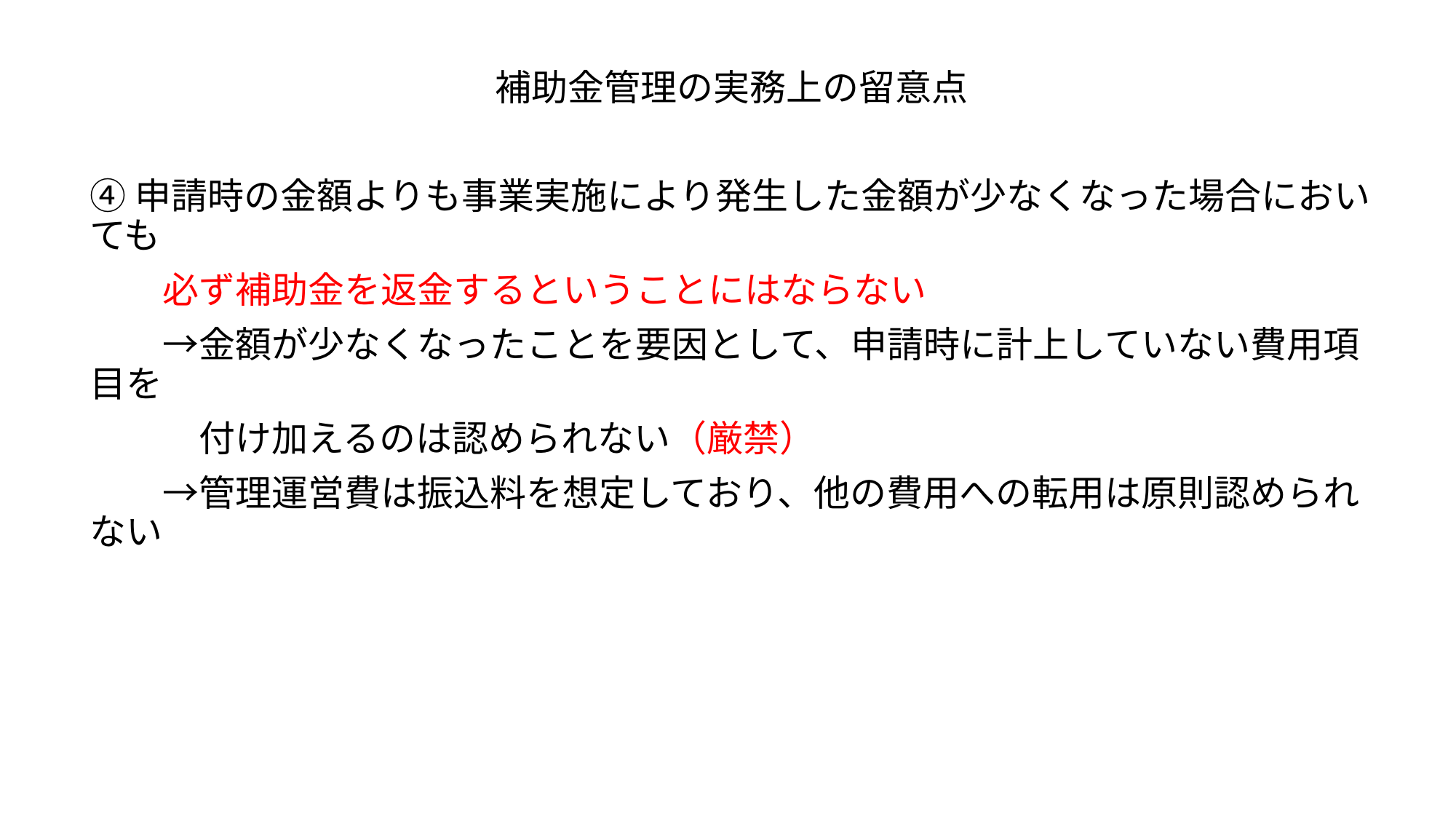

補助金管理の実務上の留意点

④申請時の金額よりも事業実施により発生した金額が少なくなった場合においても
　　必ず補助金を返金するということにはならない
　　→金額が少なくなったことを要因として、申請時に計上していない費用項目を
　　　付け加えるのは認められない（厳禁）
　　→管理運営費は振込料を想定しており、他の費用への転用は原則認められない